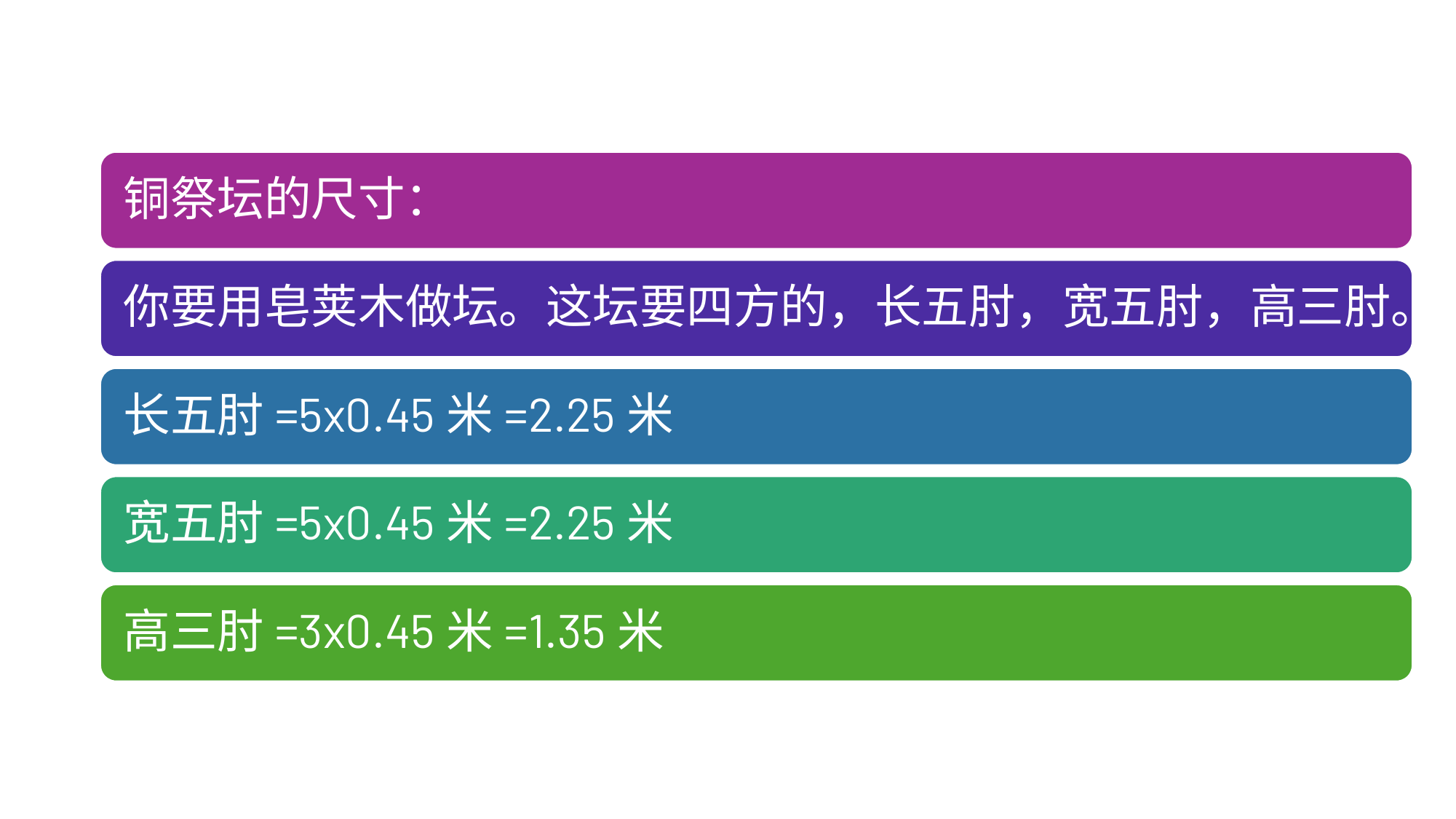

铜祭坛的尺寸：
你要用皂荚木做坛。这坛要四方的，长五肘，宽五肘，高三肘。
长五肘=5x0.45米=2.25米
宽五肘=5x0.45米=2.25米
高三肘=3x0.45米=1.35米